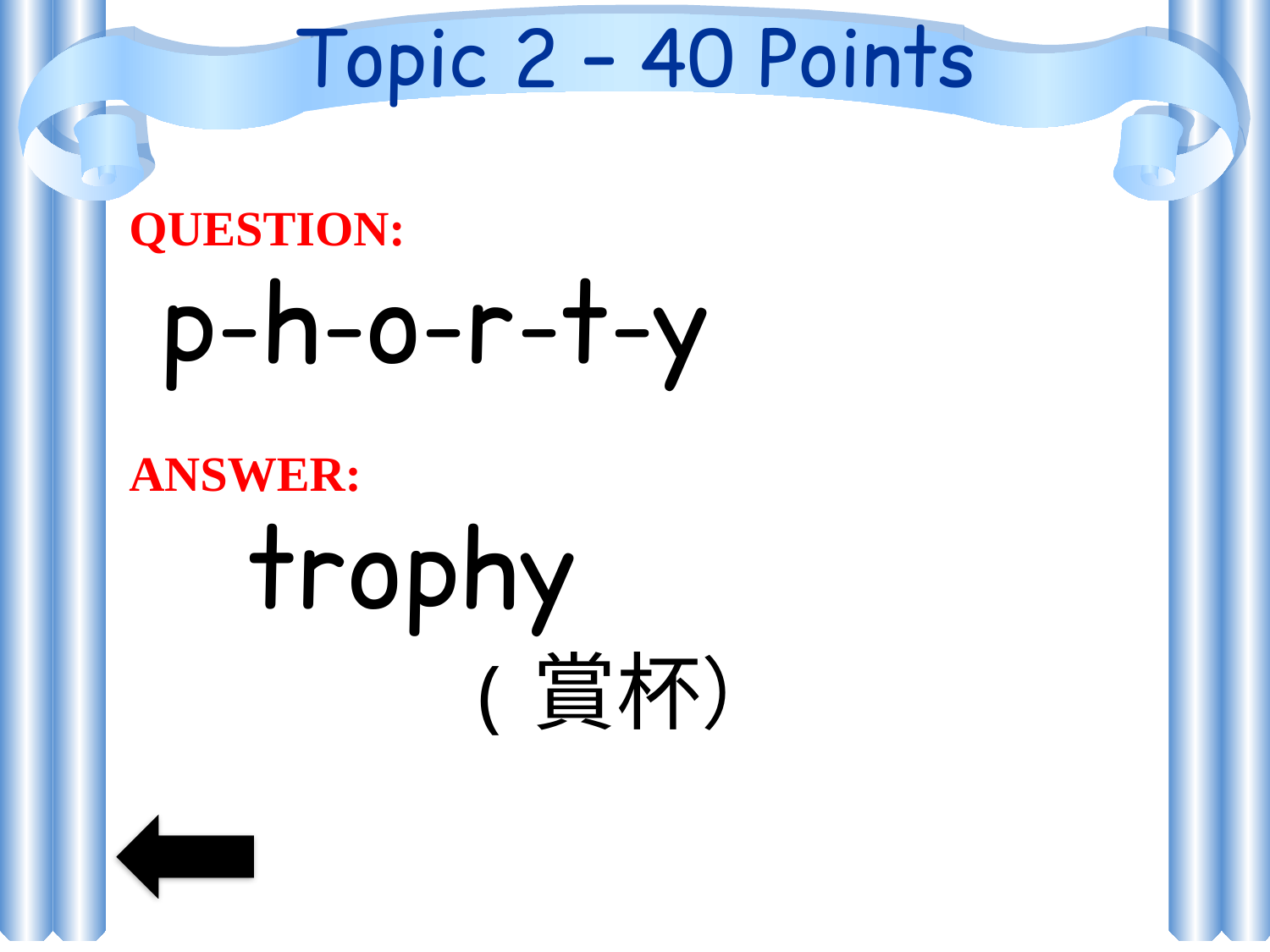

# Topic 2 – 40 Points
QUESTION:
 p-h-o-r-t-y

ANSWER:
　trophy
　　　　(賞杯）